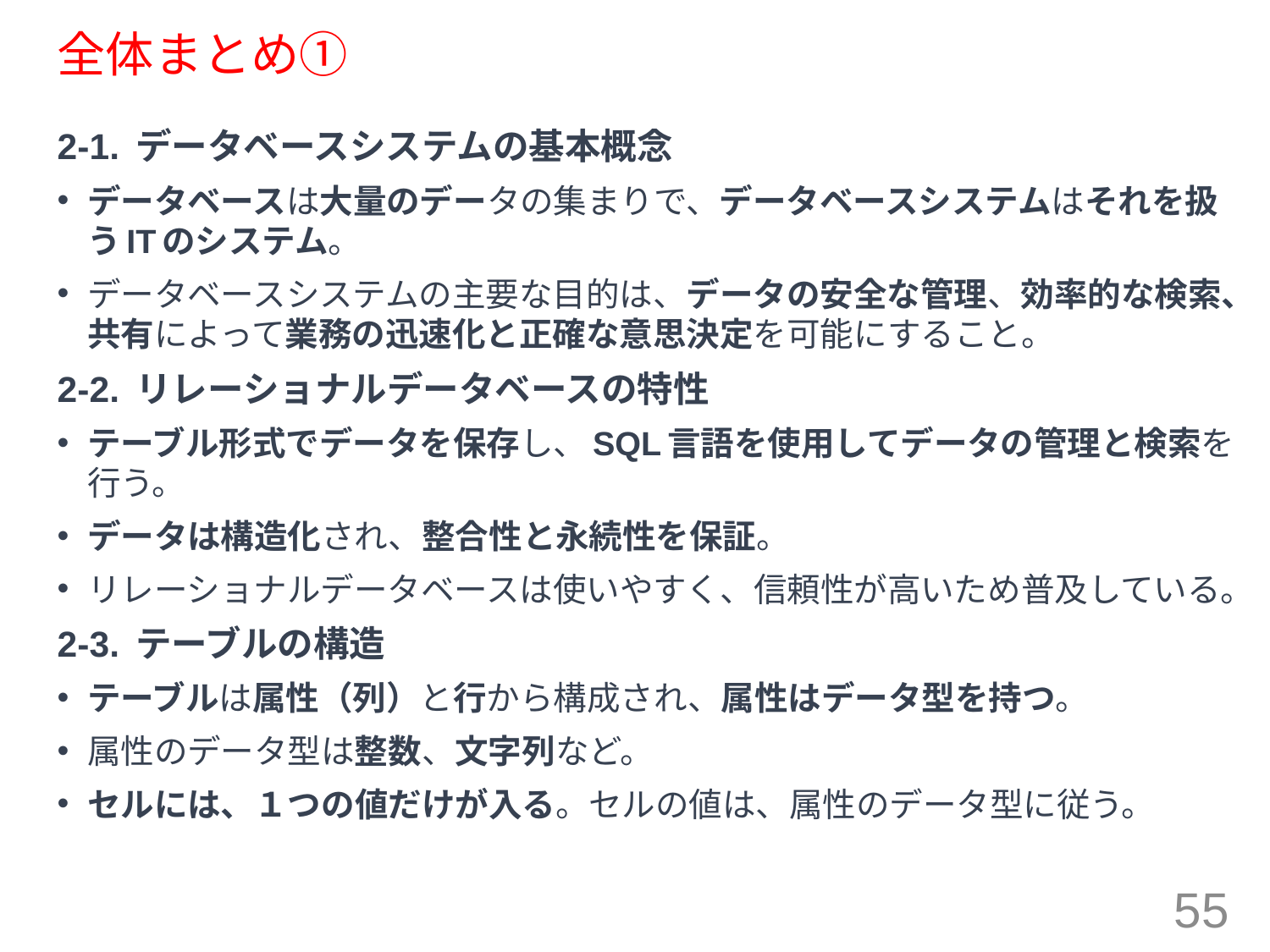

# 全体まとめ①
2-1. データベースシステムの基本概念
データベースは大量のデータの集まりで、データベースシステムはそれを扱うITのシステム。
データベースシステムの主要な目的は、データの安全な管理、効率的な検索、共有によって業務の迅速化と正確な意思決定を可能にすること。
2-2. リレーショナルデータベースの特性
テーブル形式でデータを保存し、SQL言語を使用してデータの管理と検索を行う。
データは構造化され、整合性と永続性を保証。
リレーショナルデータベースは使いやすく、信頼性が高いため普及している。
2-3. テーブルの構造
テーブルは属性（列）と行から構成され、属性はデータ型を持つ。
属性のデータ型は整数、文字列など。
セルには、１つの値だけが入る。セルの値は、属性のデータ型に従う。

55